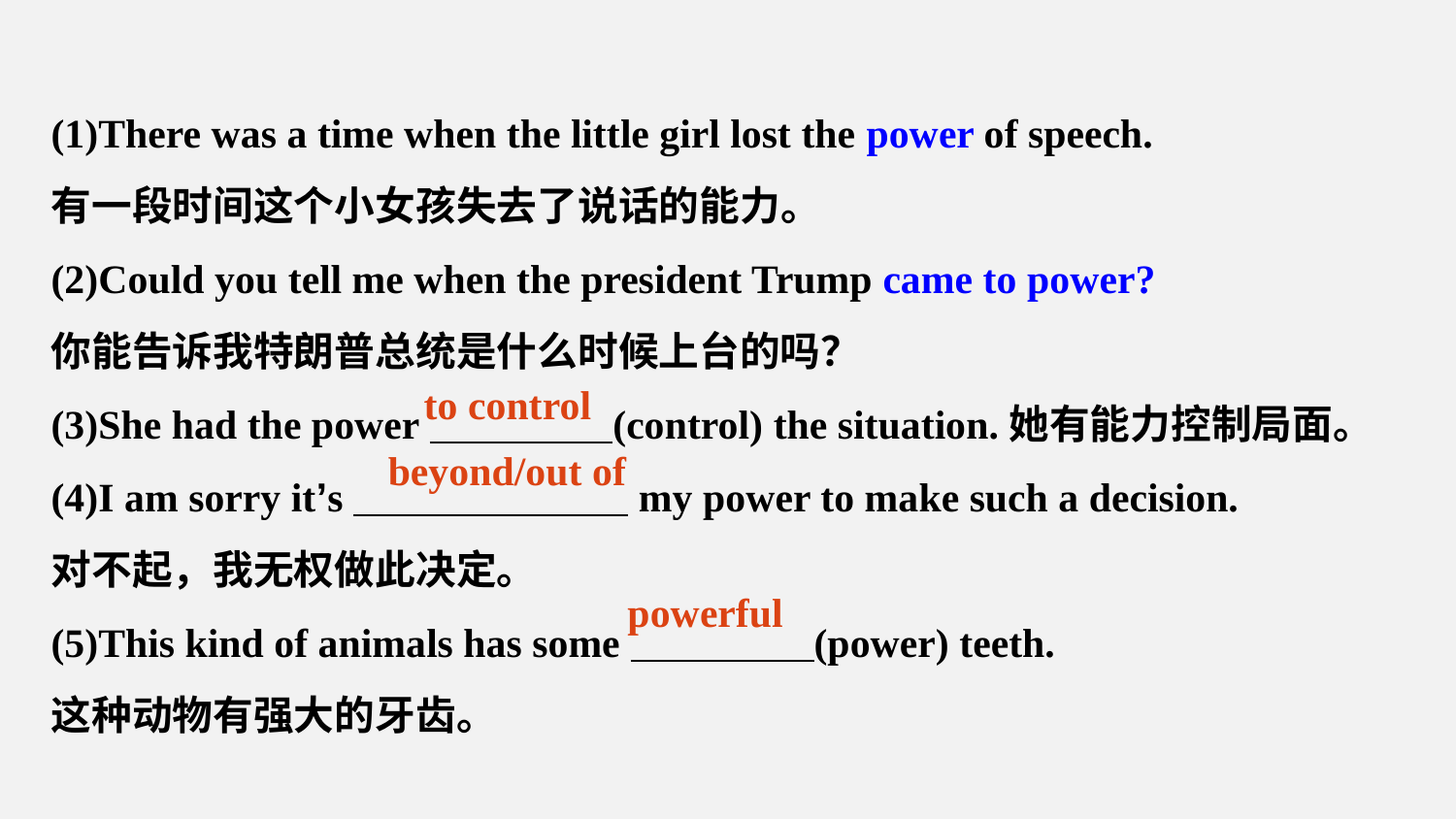

(1)There was a time when the little girl lost the power of speech.
有一段时间这个小女孩失去了说话的能力。
(2)Could you tell me when the president Trump came to power?
你能告诉我特朗普总统是什么时候上台的吗？
(3)She had the power                   (control) the situation.她有能力控制局面。
(4)I am sorry it’s                             my power to make such a decision.
对不起，我无权做此决定。
(5)This kind of animals has some                   (power) teeth.
这种动物有强大的牙齿。
to control
beyond/out of
powerful